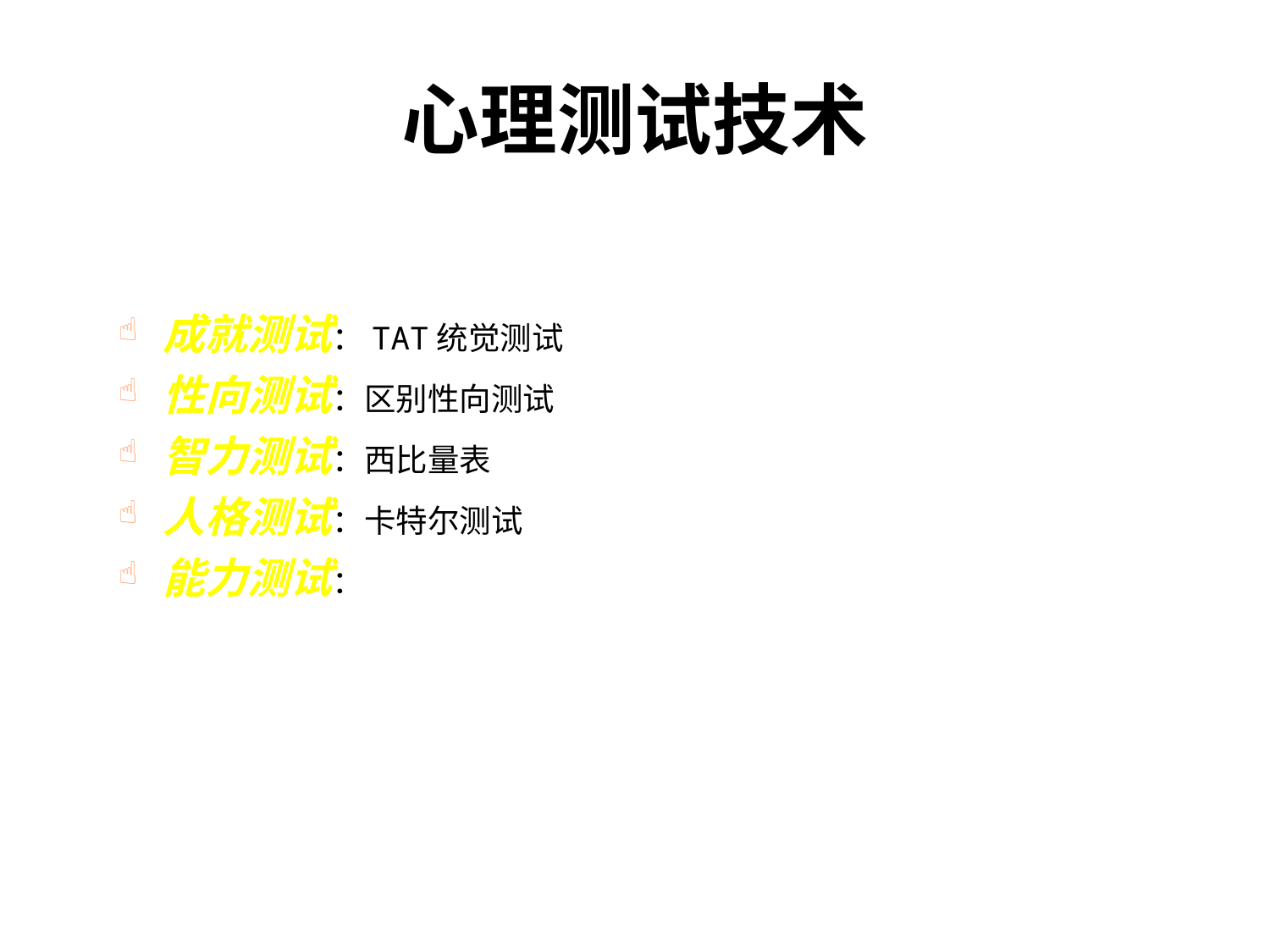

# 心理测试技术

 成就测试：TAT统觉测试
 性向测试：区别性向测试
 智力测试：西比量表
 人格测试：卡特尔测试
 能力测试：